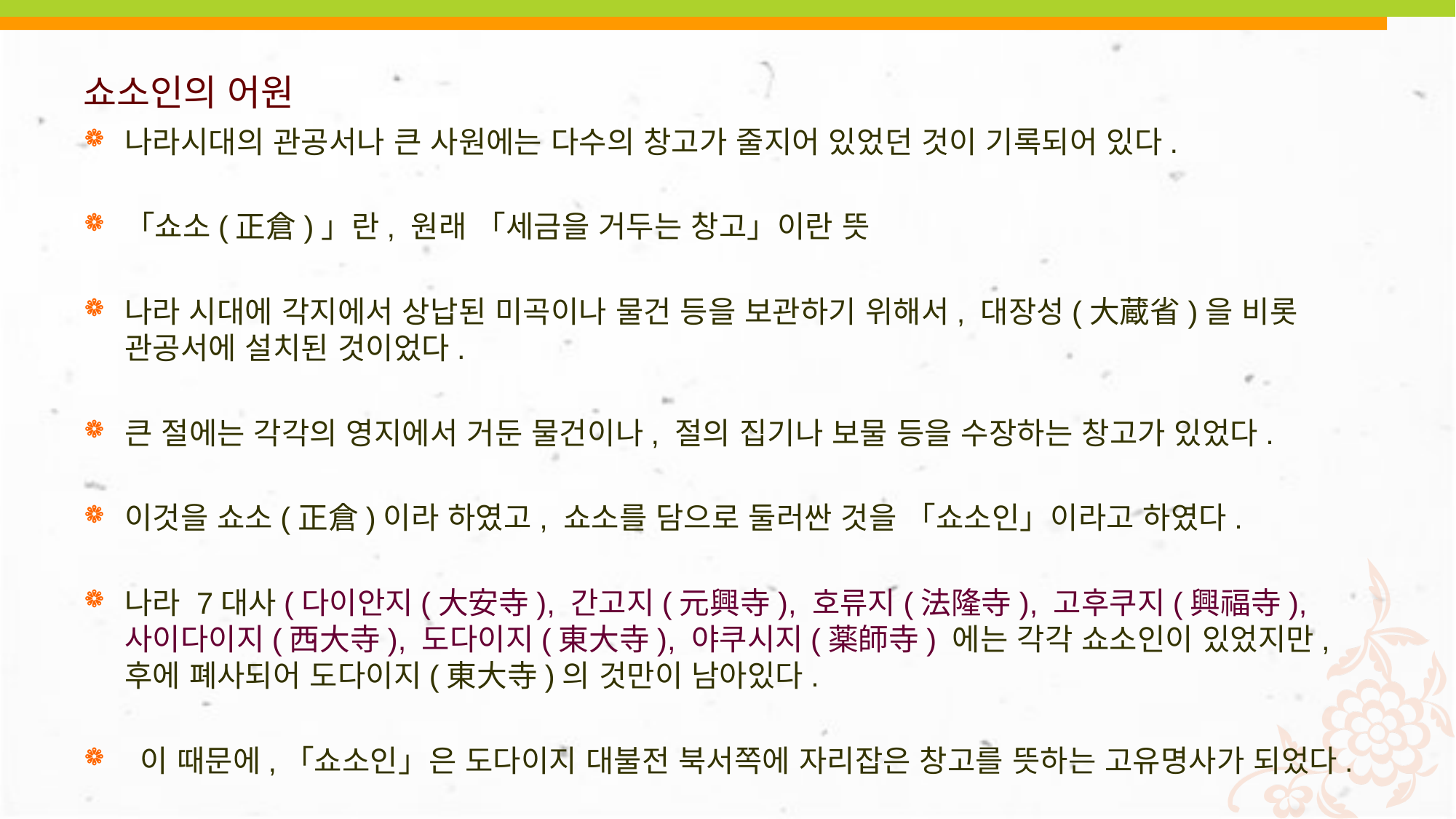

# 쇼소인의 어원
나라시대의 관공서나 큰 사원에는 다수의 창고가 줄지어 있었던 것이 기록되어 있다.

「쇼소(正倉)」란, 원래 「세금을 거두는 창고」이란 뜻

나라 시대에 각지에서 상납된 미곡이나 물건 등을 보관하기 위해서, 대장성(大蔵省)을 비롯 관공서에 설치된 것이었다.

큰 절에는 각각의 영지에서 거둔 물건이나, 절의 집기나 보물 등을 수장하는 창고가 있었다.

이것을 쇼소(正倉)이라 하였고, 쇼소를 담으로 둘러싼 것을 「쇼소인」이라고 하였다.

나라 7대사(다이안지(大安寺), 간고지(元興寺), 호류지(法隆寺), 고후쿠지(興福寺), 사이다이지(西大寺), 도다이지(東大寺), 야쿠시지(薬師寺) 에는 각각 쇼소인이 있었지만, 후에 폐사되어 도다이지(東大寺)의 것만이 남아있다.

 이 때문에,「쇼소인」은 도다이지 대불전 북서쪽에 자리잡은 창고를 뜻하는 고유명사가 되었다.